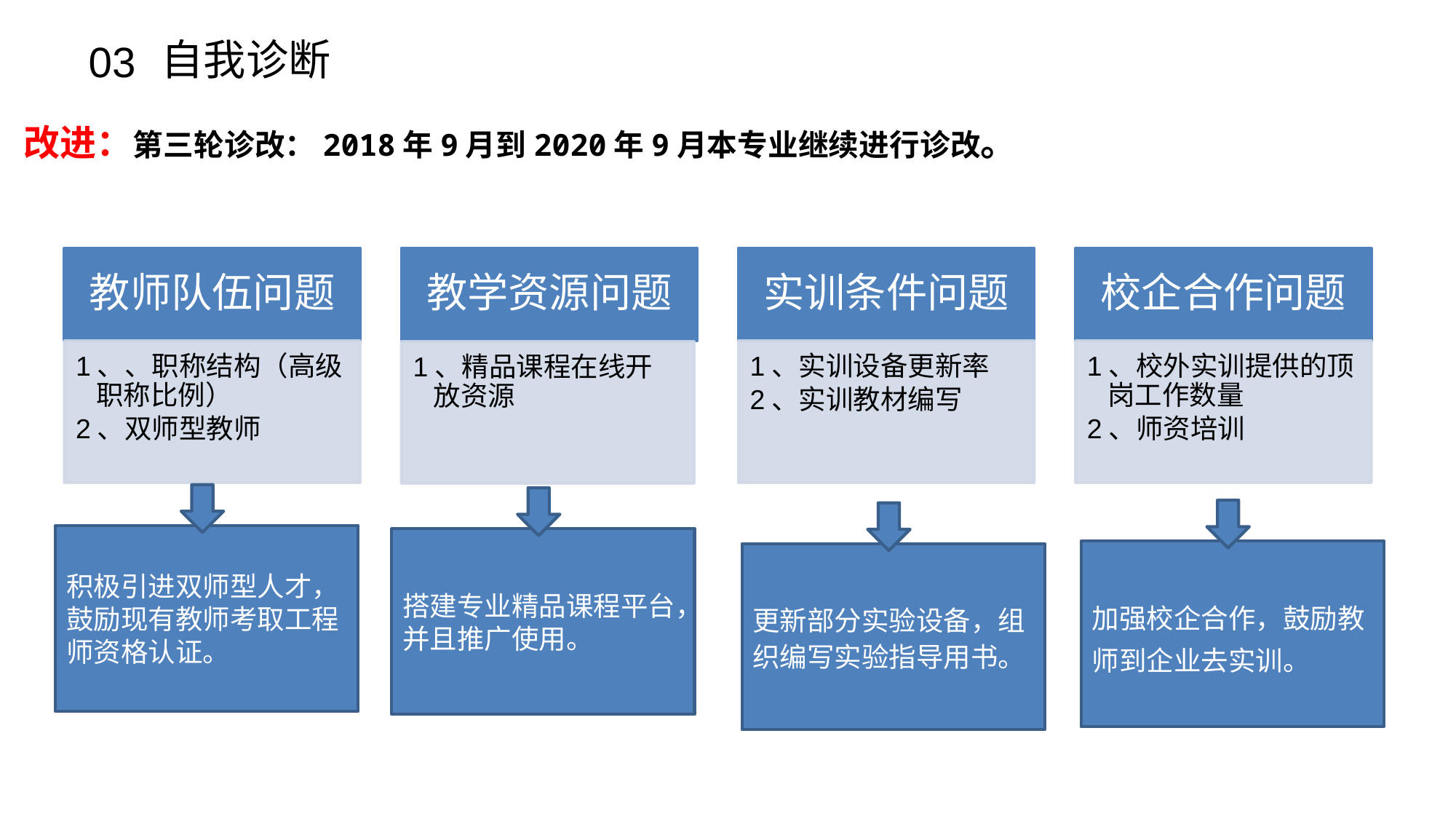

03
自我诊断
改进：第三轮诊改：2018年9月到2020年9月本专业继续进行诊改。
教师队伍问题
1、、职称结构（高级职称比例）
2、双师型教师
教学资源问题
1、精品课程在线开放资源
实训条件问题
1、实训设备更新率
2、实训教材编写
校企合作问题
1、校外实训提供的顶 岗工作数量
2、师资培训

专业教师不足，双师素质不达标
积极引进高水平人才，对现有教师通过多种形式进行培
养。
申请立项建设网络综合实训室，2017年进入设计招标阶
段。
专业现有实训室不能完全满足需要，急需建设路由交换实
验室、综合布线实验室。

积极引进双师型人才，鼓励现有教师考取工程师资格认证。

搭建专业精品课程平台，并且推广使用。

加强校企合作，鼓励教师到企业去实训。

更新部分实验设备，组织编写实验指导用书。
使用蓝墨云班课教学平台，进行专业主要课程教学，
专业没有专业教学资源库和在线开放课程，只有1门院级
精品课。
校企合作的专业共建和课程共同开发还需要加强。